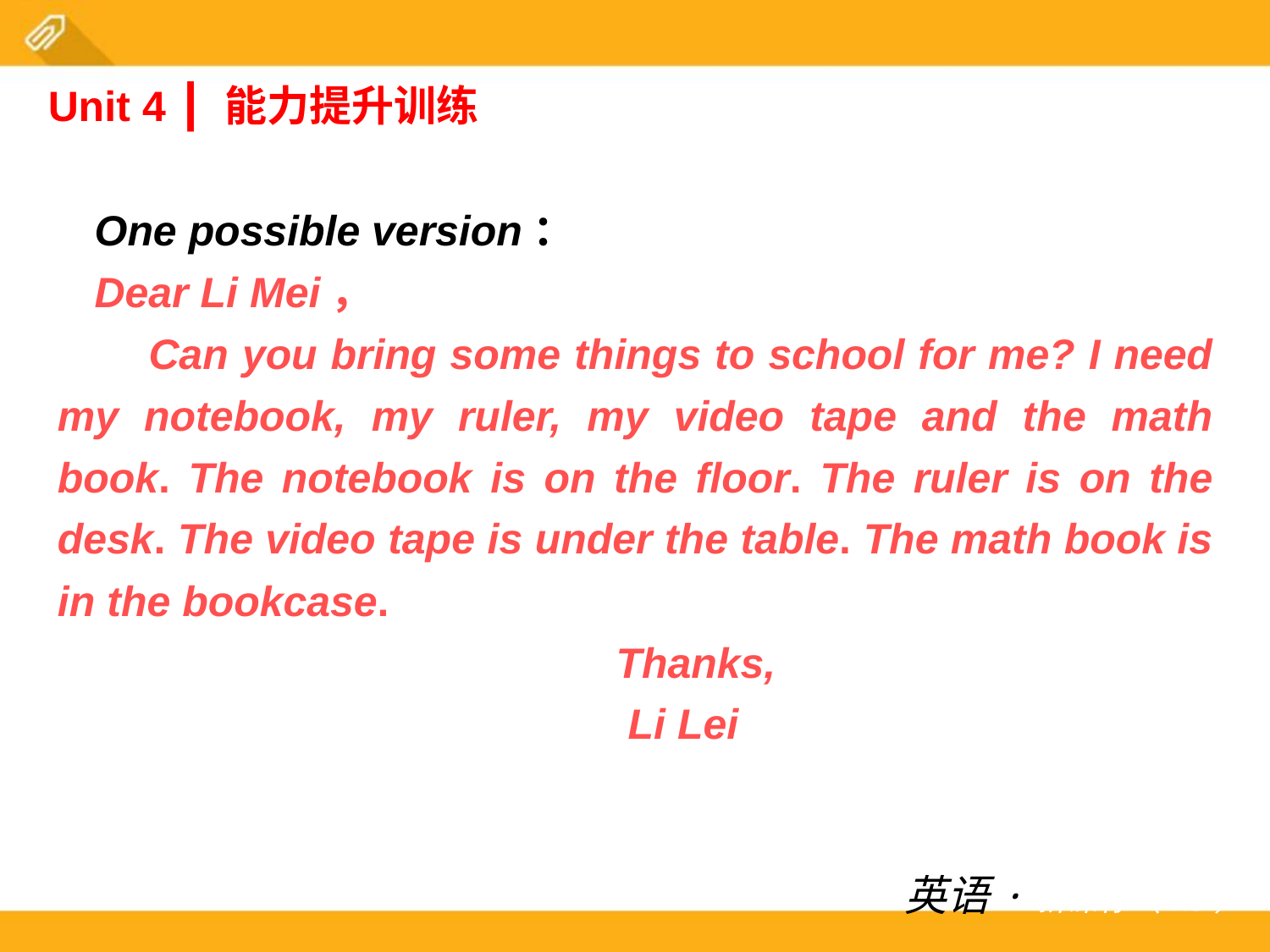

Unit 4 ┃ 能力提升训练
One possible version：
Dear Li Mei，
    Can you bring some things to school for me? I need my notebook, my ruler, my video tape and the math book. The notebook is on the floor. The ruler is on the desk. The video tape is under the table. The math book is in the bookcase.
                                            Thanks,
                                             Li Lei

英语·新课标（RJ）